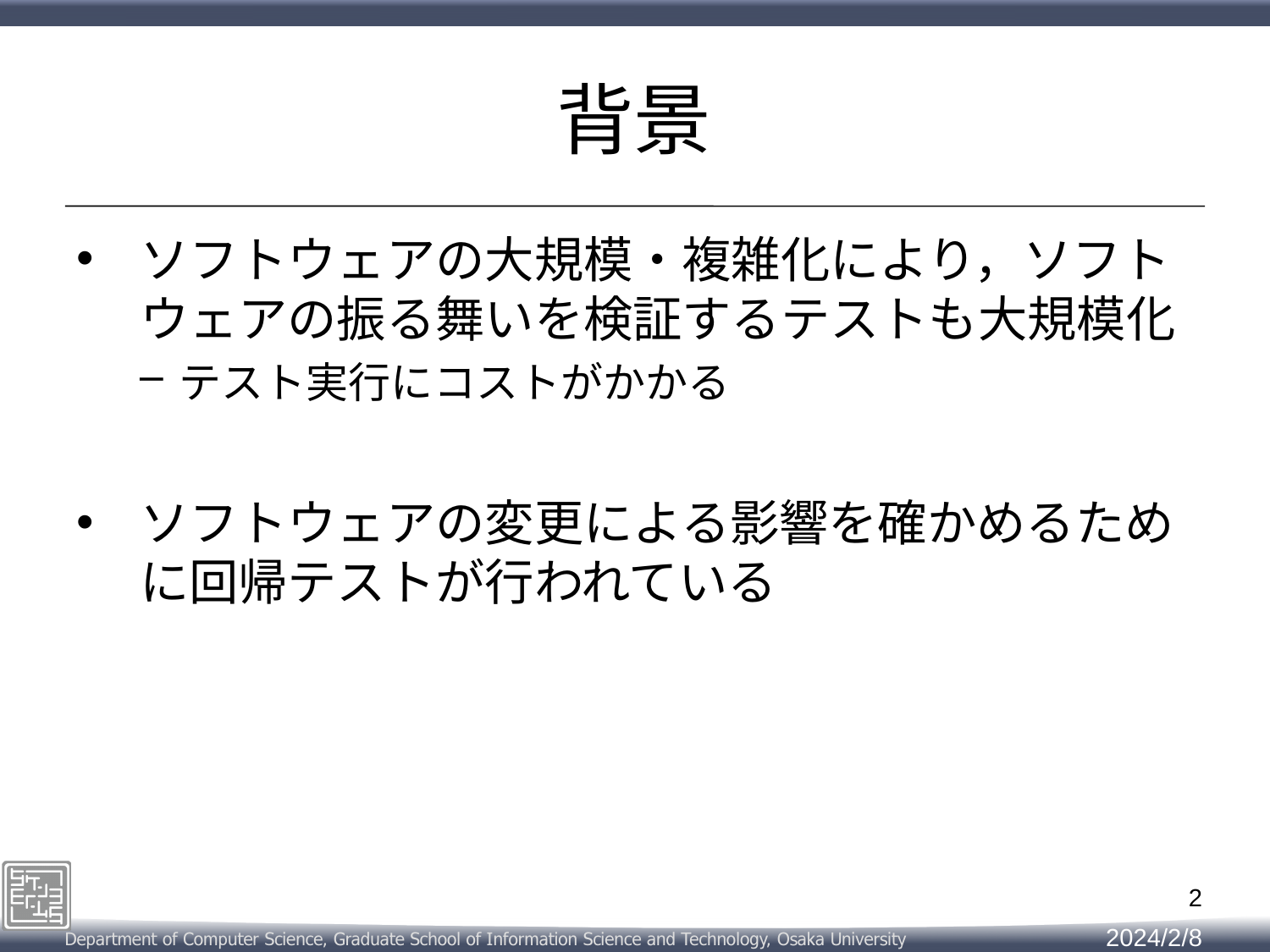

# 背景
ソフトウェアの大規模・複雑化により，ソフトウェアの振る舞いを検証するテストも大規模化
テスト実行にコストがかかる

ソフトウェアの変更による影響を確かめるために回帰テストが行われている

2
2024/2/8